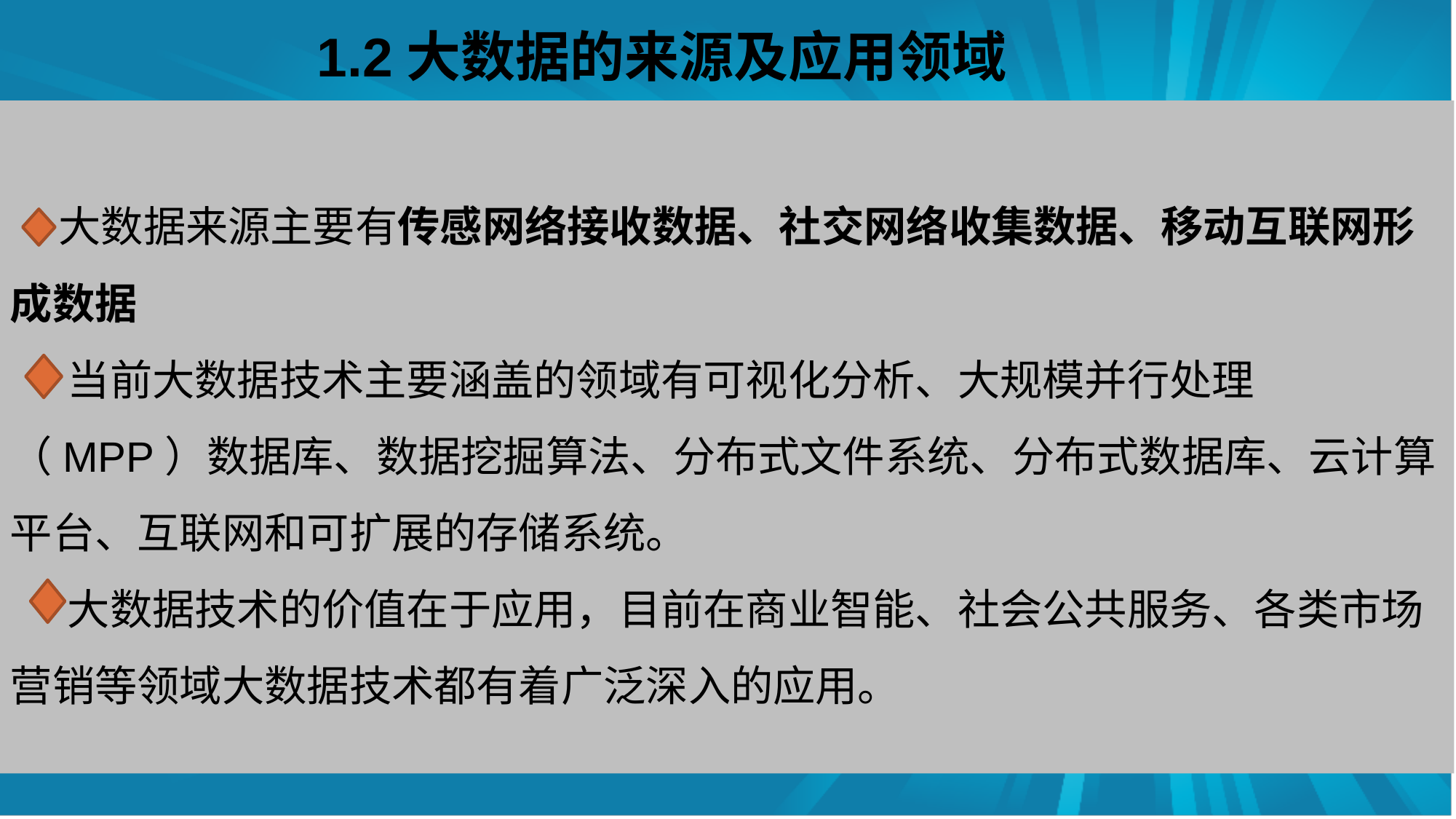

1.2大数据的来源及应用领域

　大数据来源主要有传感网络接收数据、社交网络收集数据、移动互联网形成数据
     当前大数据技术主要涵盖的领域有可视化分析、大规模并行处理（MPP）数据库、数据挖掘算法、分布式文件系统、分布式数据库、云计算平台、互联网和可扩展的存储系统。
     大数据技术的价值在于应用，目前在商业智能、社会公共服务、各类市场营销等领域大数据技术都有着广泛深入的应用。